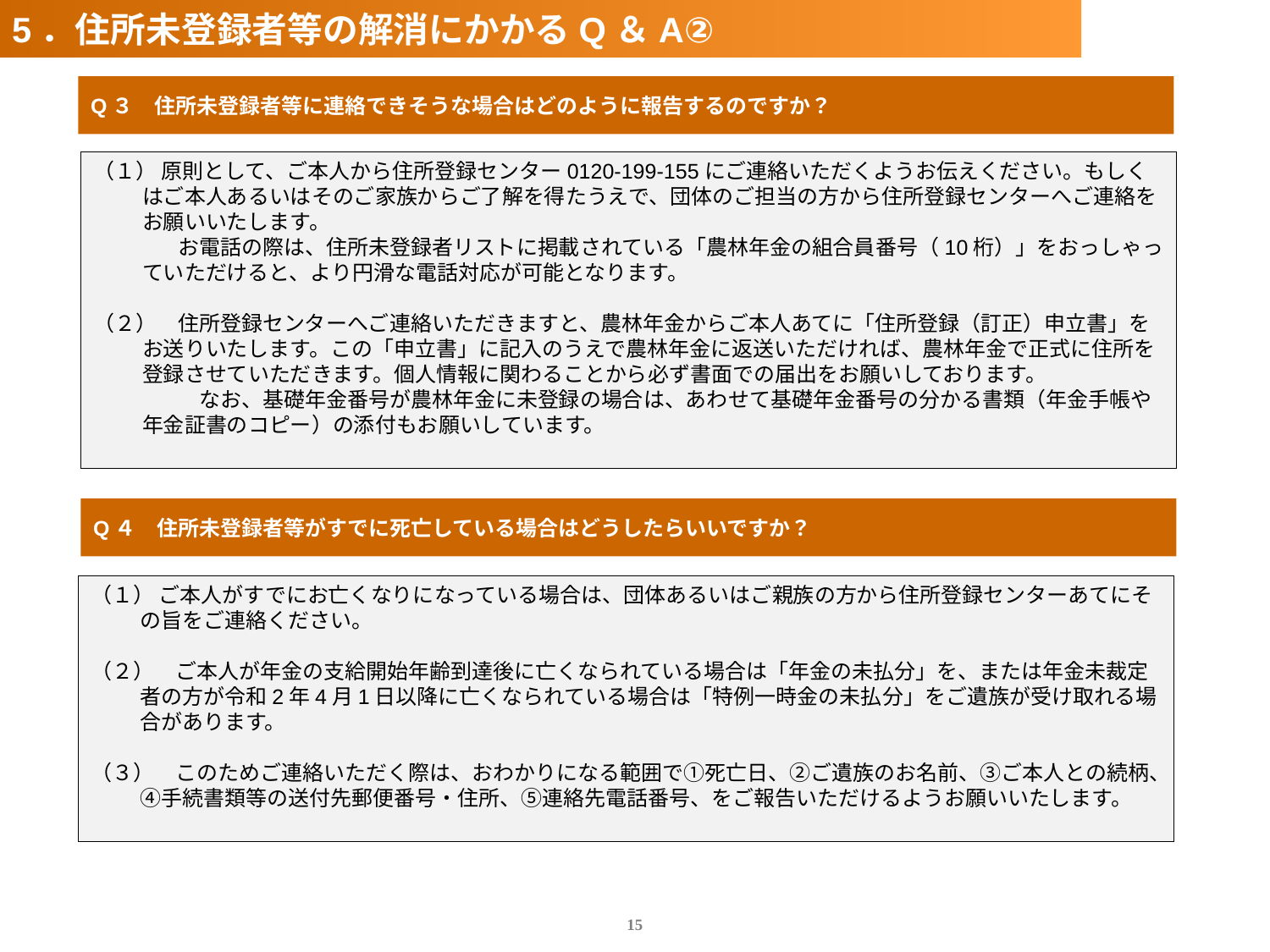

5．住所未登録者等の解消にかかるQ＆A②
Q３　住所未登録者等に連絡できそうな場合はどのように報告するのですか？
（１） 原則として、ご本人から住所登録センター0120-199-155にご連絡いただくようお伝えください。もしくはご本人あるいはそのご家族からご了解を得たうえで、団体のご担当の方から住所登録センターへご連絡をお願いいたします。
　　　　お電話の際は、住所未登録者リストに掲載されている「農林年金の組合員番号（10桁）」をおっしゃっていただけると、より円滑な電話対応が可能となります。

（２）　住所登録センターへご連絡いただきますと、農林年金からご本人あてに「住所登録（訂正）申立書」をお送りいたします。この「申立書」に記入のうえで農林年金に返送いただければ、農林年金で正式に住所を登録させていただきます。個人情報に関わることから必ず書面での届出をお願いしております。
　　　　　なお、基礎年金番号が農林年金に未登録の場合は、あわせて基礎年金番号の分かる書類（年金手帳や年金証書のコピー）の添付もお願いしています。

Q４　住所未登録者等がすでに死亡している場合はどうしたらいいですか？
（１） ご本人がすでにお亡くなりになっている場合は、団体あるいはご親族の方から住所登録センターあてにその旨をご連絡ください。

（２）　ご本人が年金の支給開始年齢到達後に亡くなられている場合は「年金の未払分」を、または年金未裁定者の方が令和2年4月1日以降に亡くなられている場合は「特例一時金の未払分」をご遺族が受け取れる場合があります。

（３）　このためご連絡いただく際は、おわかりになる範囲で①死亡日、②ご遺族のお名前、③ご本人との続柄、④手続書類等の送付先郵便番号・住所、⑤連絡先電話番号、をご報告いただけるようお願いいたします。

15